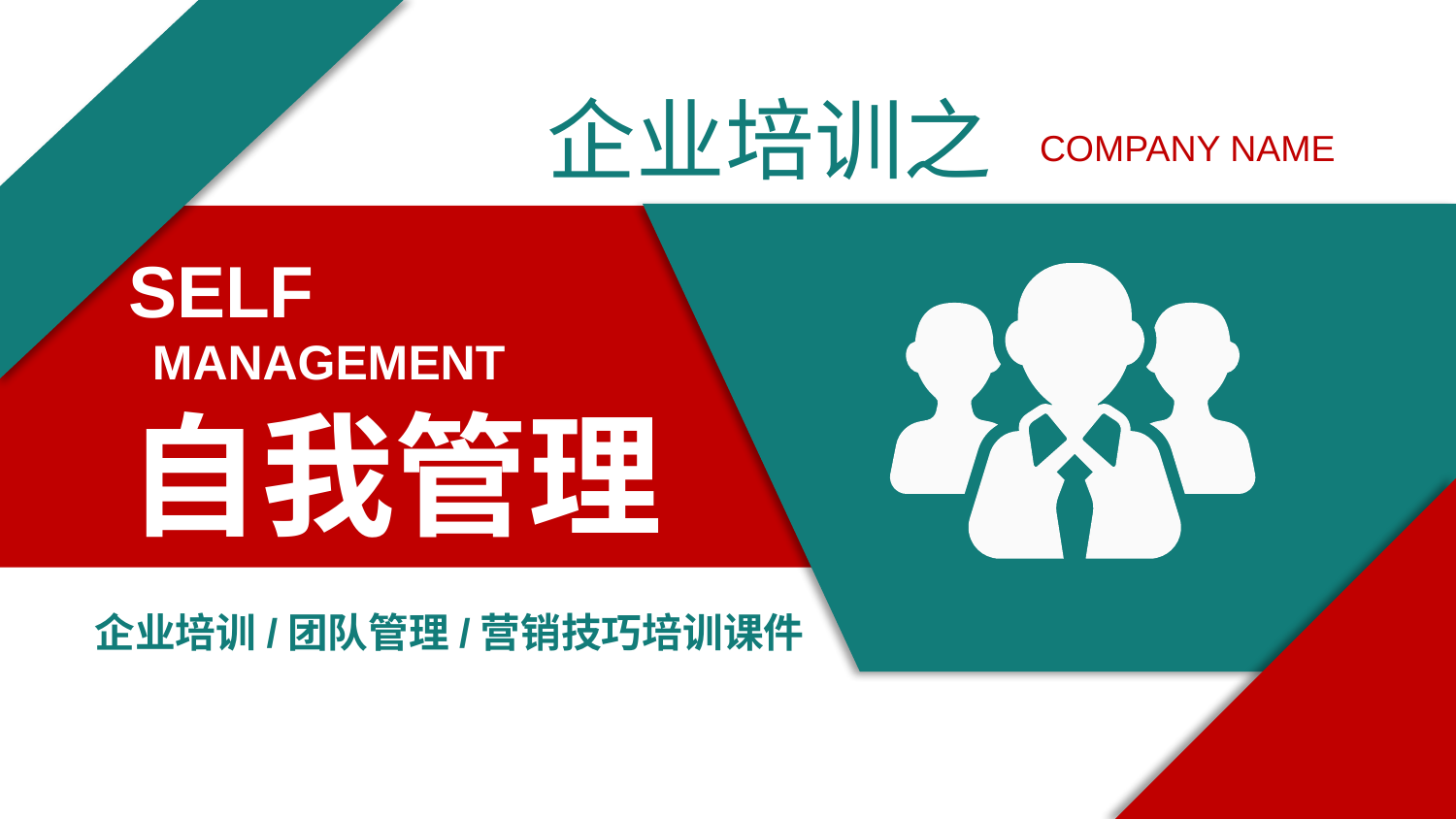

企业培训之
COMPANY NAME

SELF

MANAGEMENT
自我管理

企业培训/团队管理/营销技巧培训课件